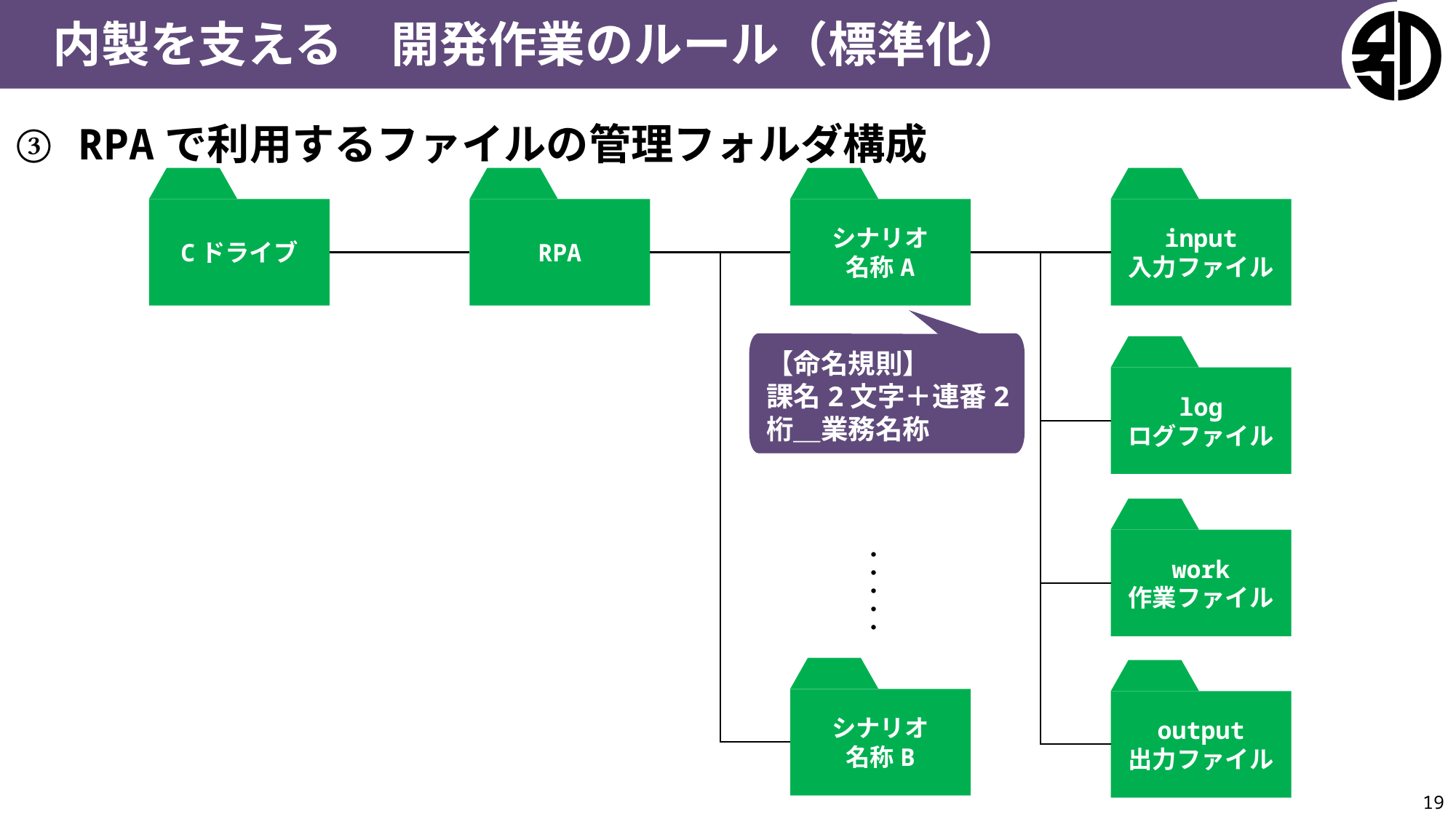

内製を支える　開発作業のルール（標準化）
③ RPAで利用するファイルの管理フォルダ構成

Cドライブ

RPA

シナリオ
名称A

input
入力ファイル
【命名規則】
課名2文字＋連番2桁＿業務名称

log
ログファイル

work
作業ファイル
・・・・・

シナリオ
名称B

output
出力ファイル